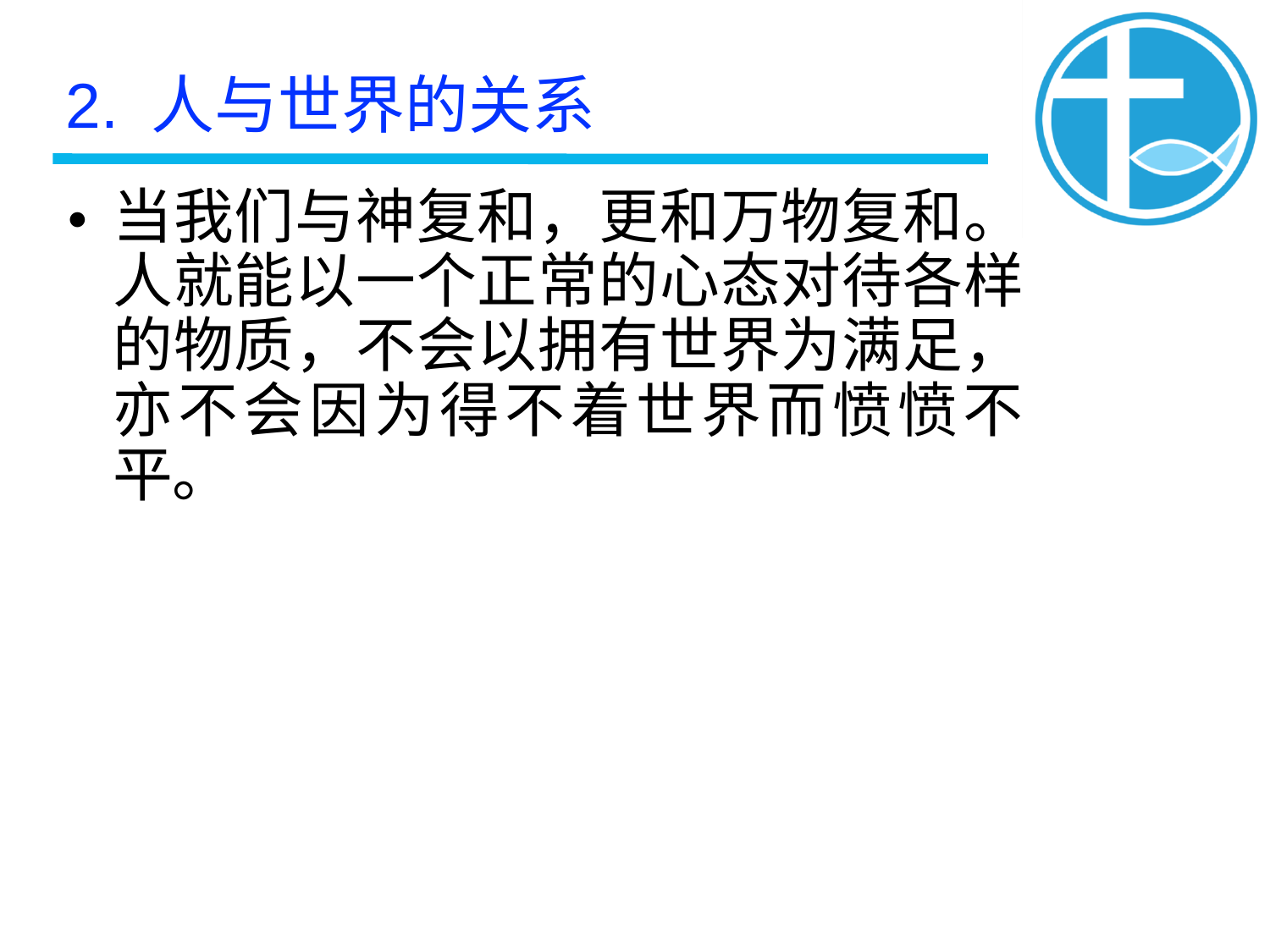

2. 人与世界的关系
当我们与神复和，更和万物复和。人就能以一个正常的心态对待各样的物质，不会以拥有世界为满足，亦不会因为得不着世界而愤愤不平。